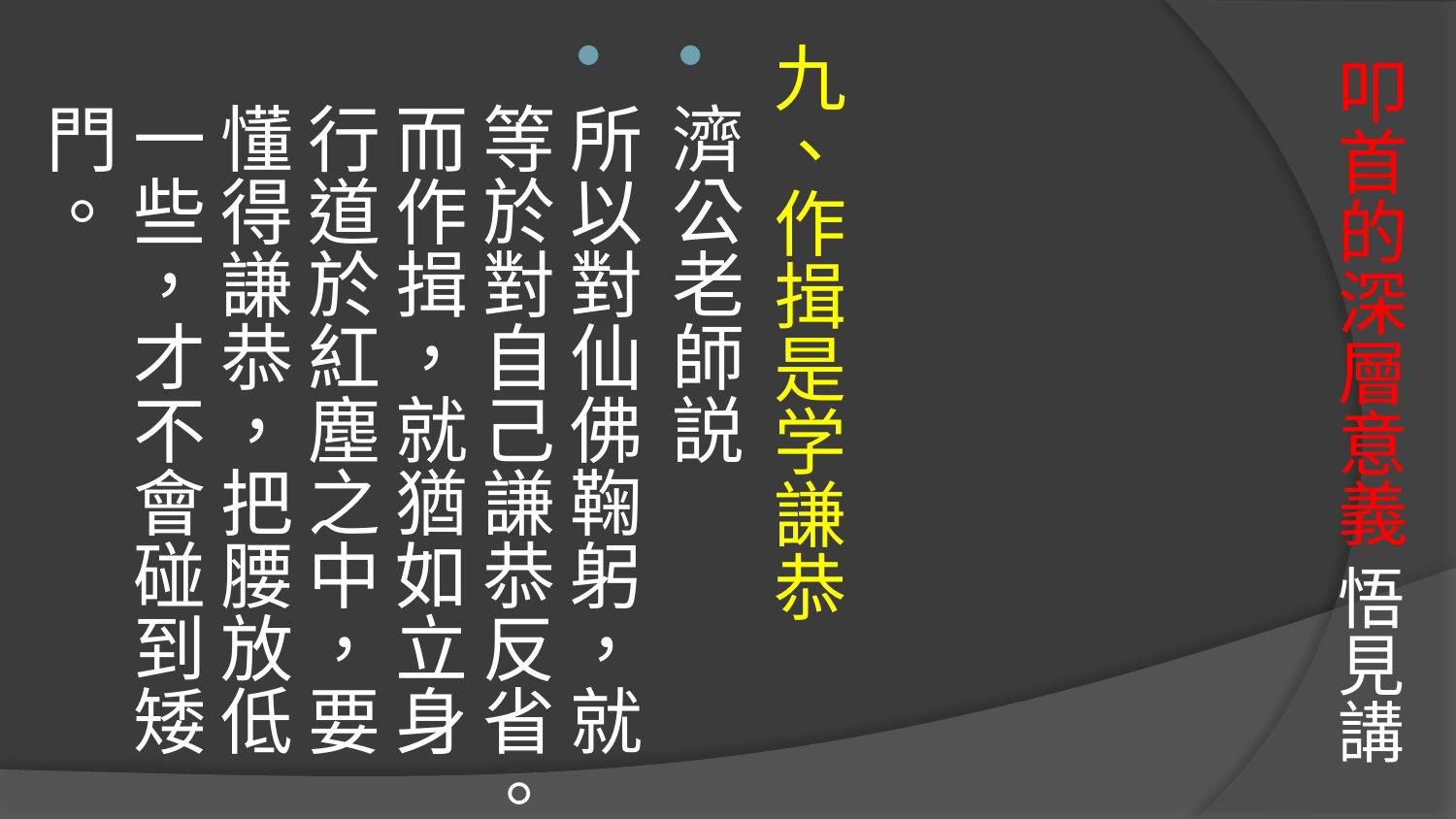

九、作揖是学謙恭
濟公老師説
所以對仙佛鞠躬，就等於對自己謙恭反省。而作揖，就猶如立身行道於紅塵之中，要懂得謙恭，把腰放低一些，才不會碰到矮門。
# 叩首的深層意義 悟見講